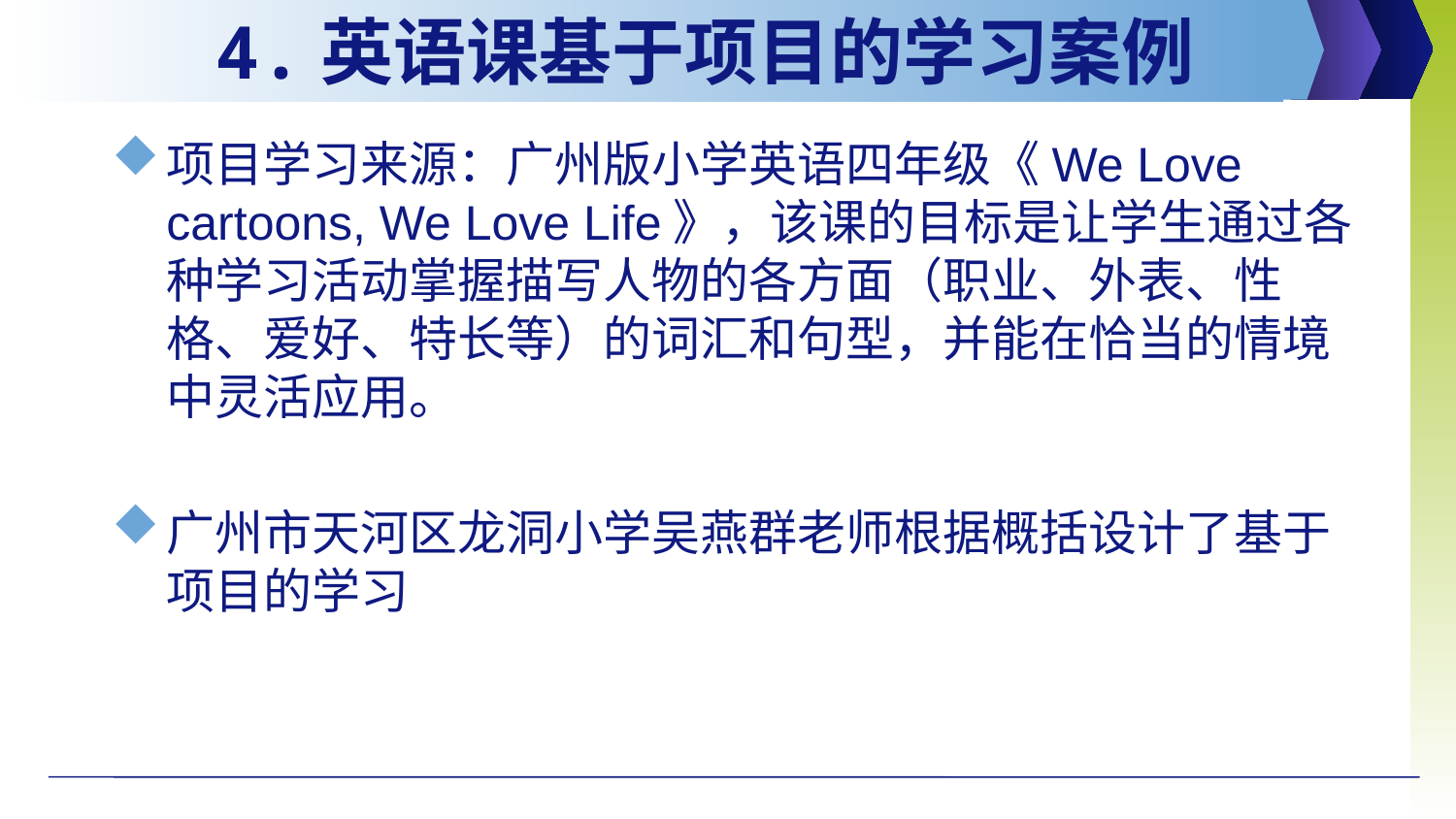

# 4.英语课基于项目的学习案例
项目学习来源：广州版小学英语四年级《We Love cartoons, We Love Life》，该课的目标是让学生通过各种学习活动掌握描写人物的各方面（职业、外表、性格、爱好、特长等）的词汇和句型，并能在恰当的情境中灵活应用。

广州市天河区龙洞小学吴燕群老师根据概括设计了基于项目的学习